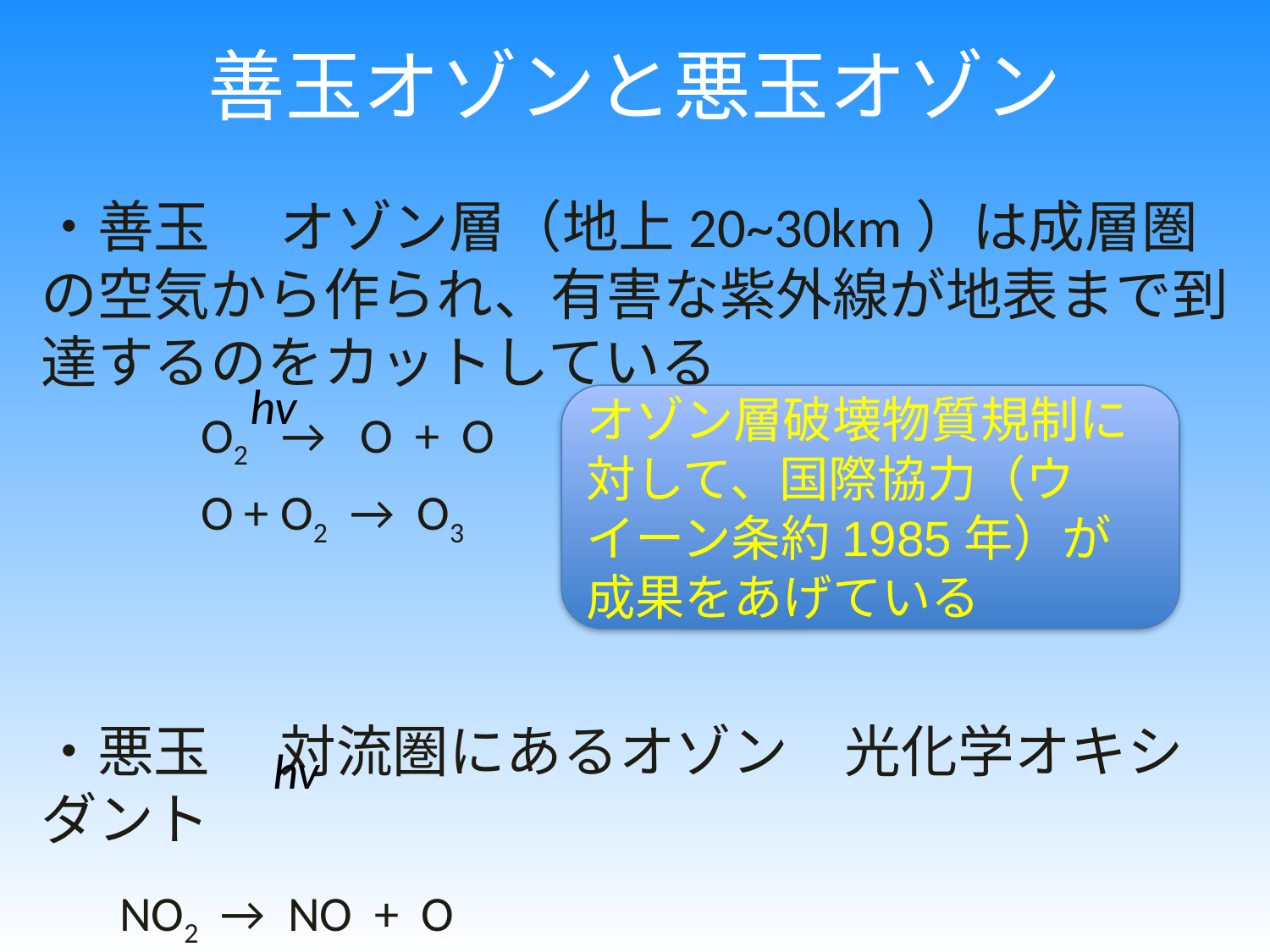

# 善玉オゾンと悪玉オゾン
・善玉　 オゾン層（地上20~30km）は成層圏の空気から作られ、有害な紫外線が地表まで到達するのをカットしている
　　　O2   →   O  +  O
　　　O + O2  →  O3

・悪玉 　対流圏にあるオゾン　光化学オキシダント
       NO2  →  NO  +  O
　　　 O + O2  →  O3

hv

オゾン層破壊物質規制に対して、国際協力（ウイーン条約1985年）が成果をあげている

hv